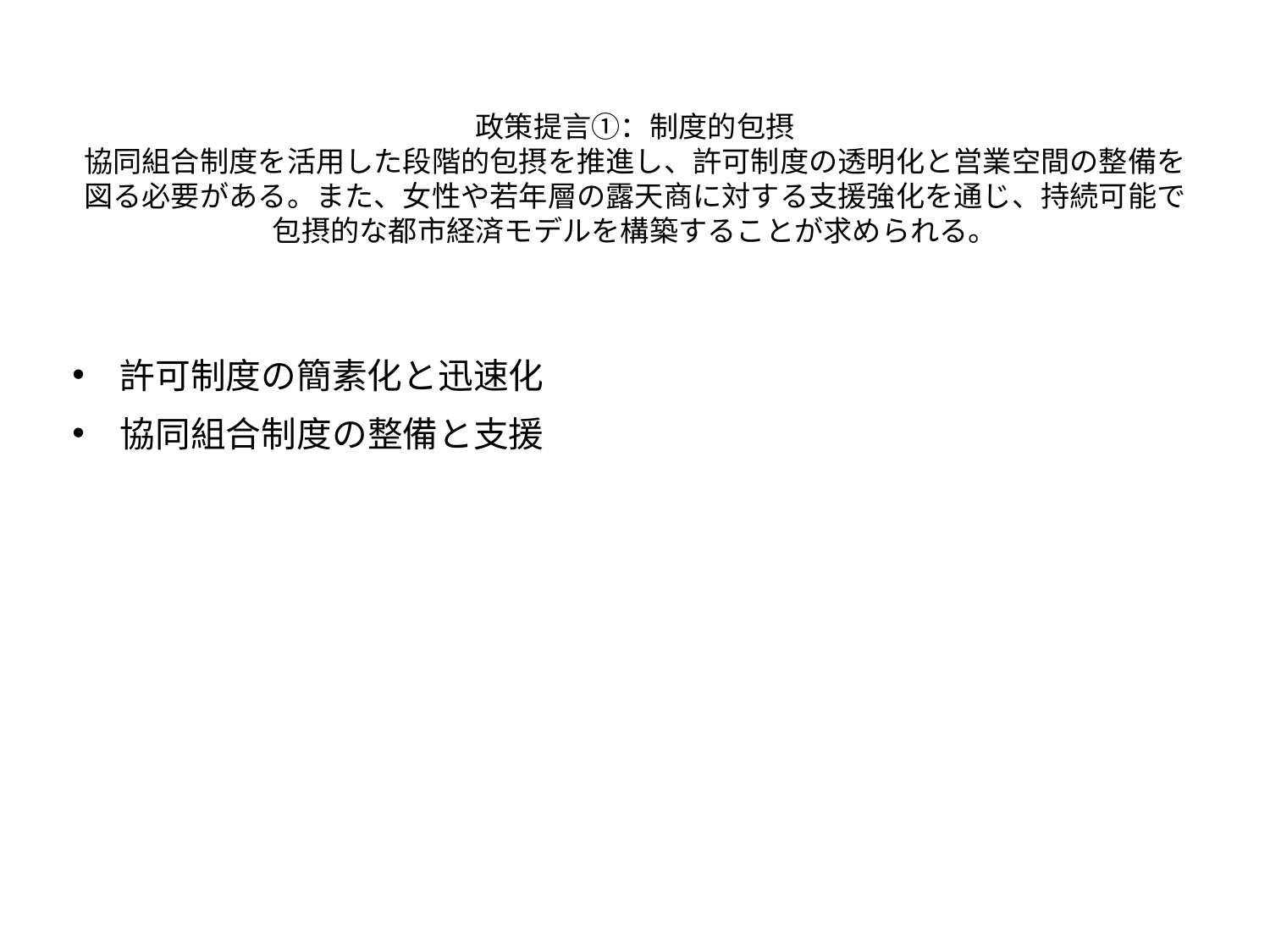

# 政策提言①：制度的包摂
協同組合制度を活用した段階的包摂を推進し、許可制度の透明化と営業空間の整備を図る必要がある。また、女性や若年層の露天商に対する支援強化を通じ、持続可能で包摂的な都市経済モデルを構築することが求められる。

許可制度の簡素化と迅速化
協同組合制度の整備と支援